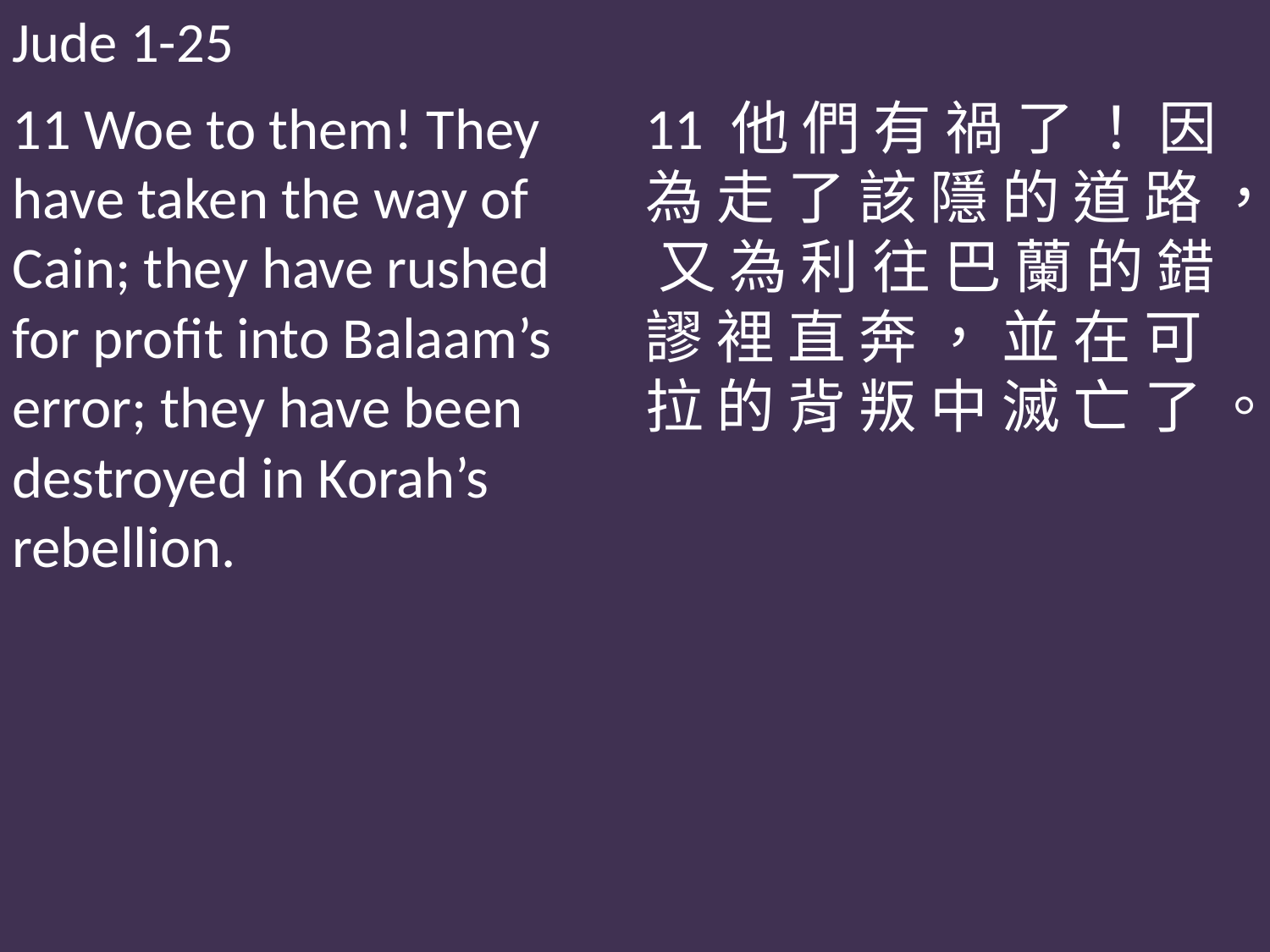

Jude 1-25
11 Woe to them! They have taken the way of Cain; they have rushed for profit into Balaam’s error; they have been destroyed in Korah’s rebellion.
11 他 們 有 禍 了 ！ 因 為 走 了 該 隱 的 道 路 ， 又 為 利 往 巴 蘭 的 錯 謬 裡 直 奔 ， 並 在 可 拉 的 背 叛 中 滅 亡 了 。